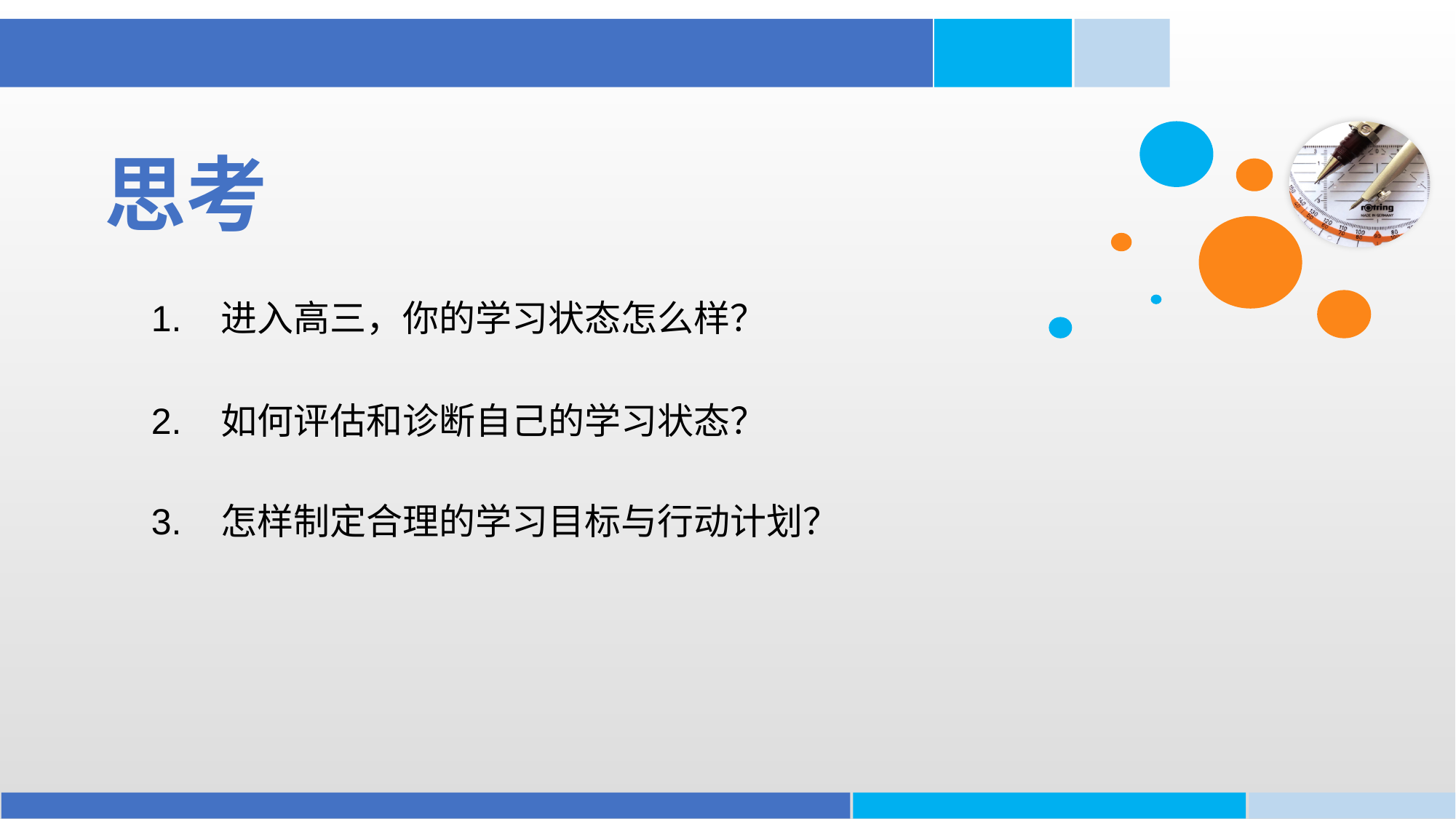

思考
1.   进入高三，你的学习状态怎么样？
2.   如何评估和诊断自己的学习状态？
3.   怎样制定合理的学习目标与行动计划？